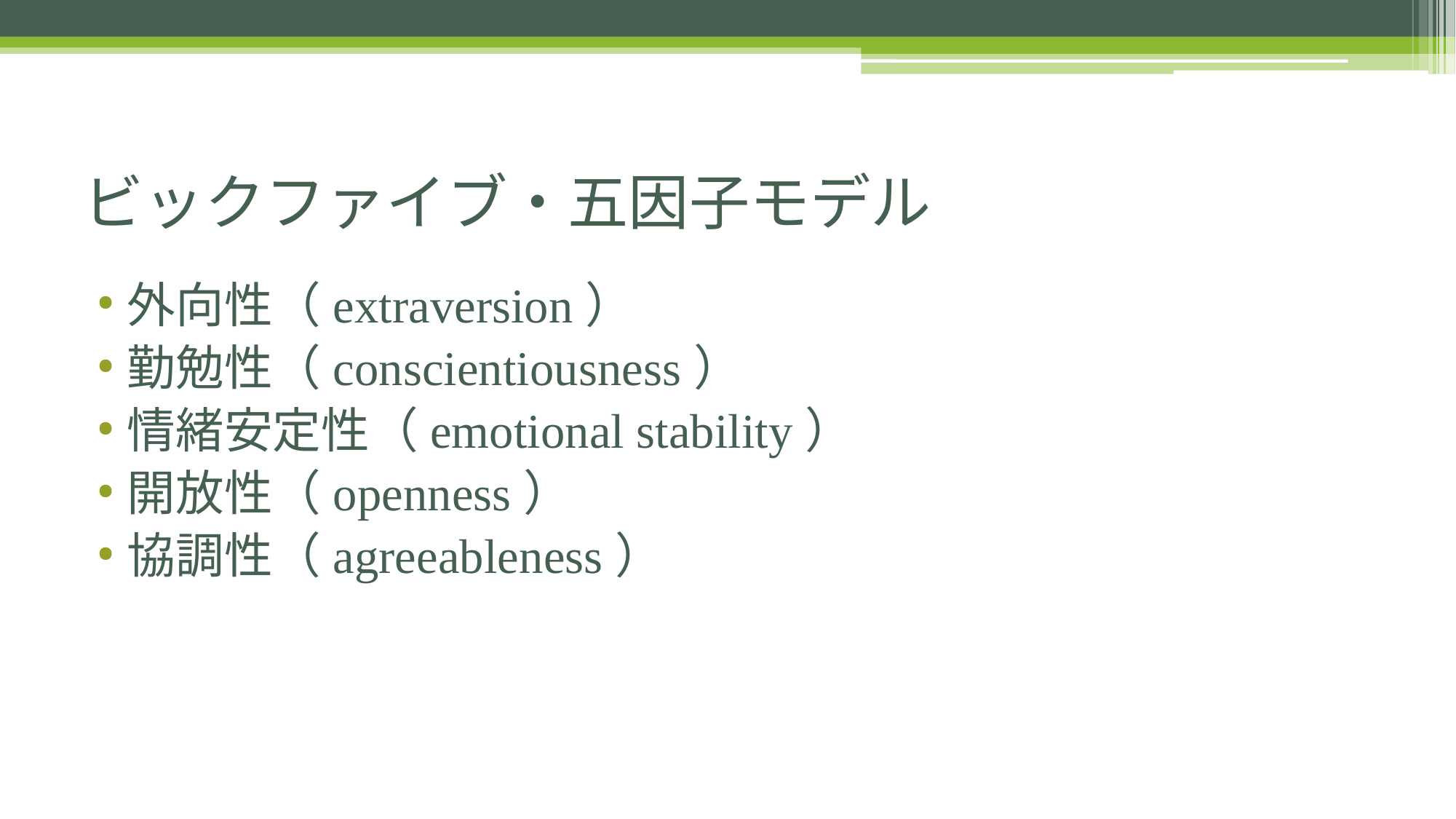

# ビックファイブ・五因子モデル
外向性（extraversion）
勤勉性（conscientiousness）
情緒安定性（emotional stability）
開放性（openness）
協調性（agreeableness）